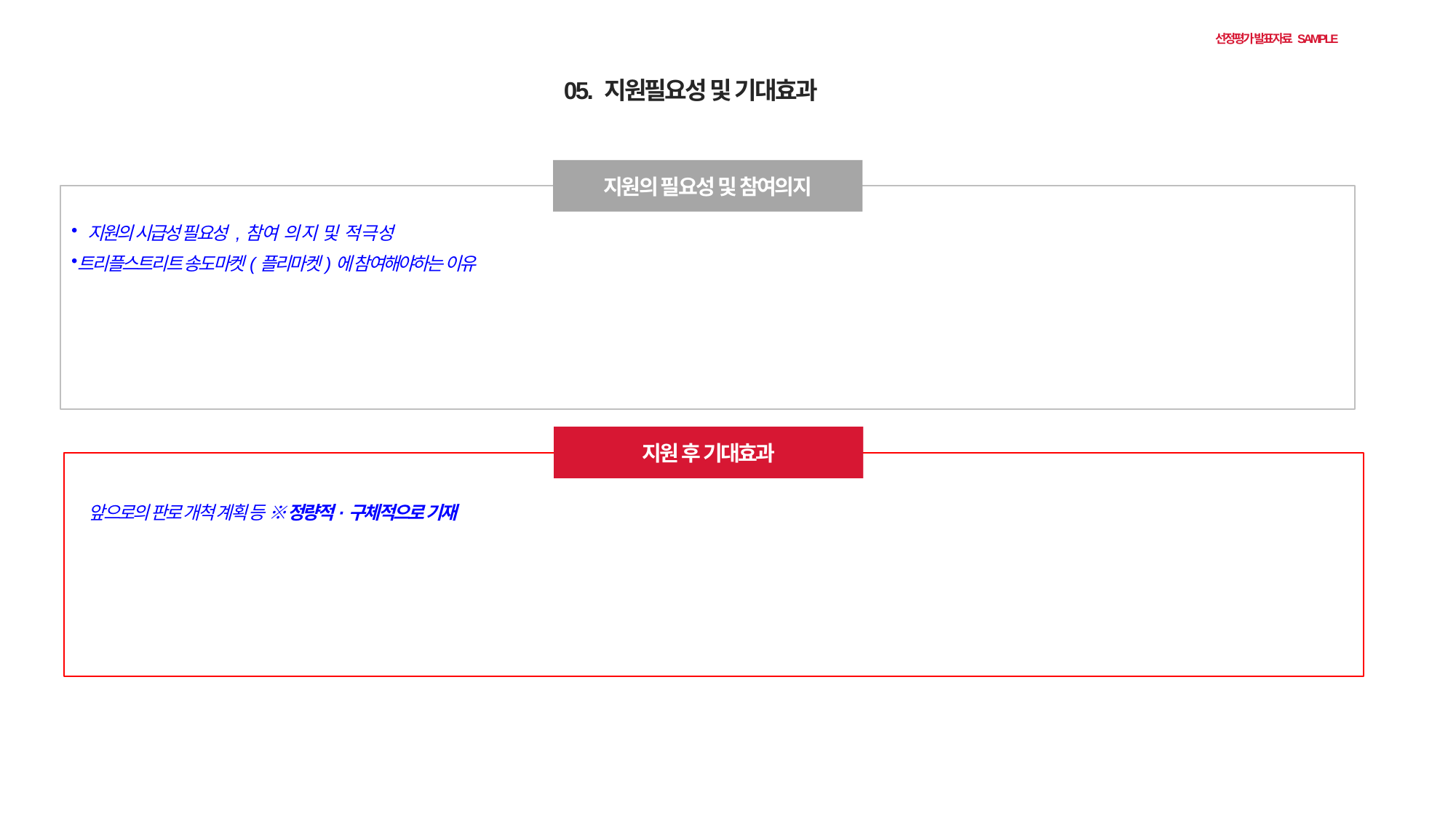

선정평가 발표자료 SAMPLE
05. 지원필요성 및 기대효과
지원의 필요성 및 참여의지

 지원의 시급성 필요성 ,참여 의지 및 적극성
트리플스트리트 송도마켓(플리마켓)에 참여해야하는 이유

지원 후 기대효과

  앞으로의 판로 개척 계획 등 ※ 정량적·구체적으로 기재